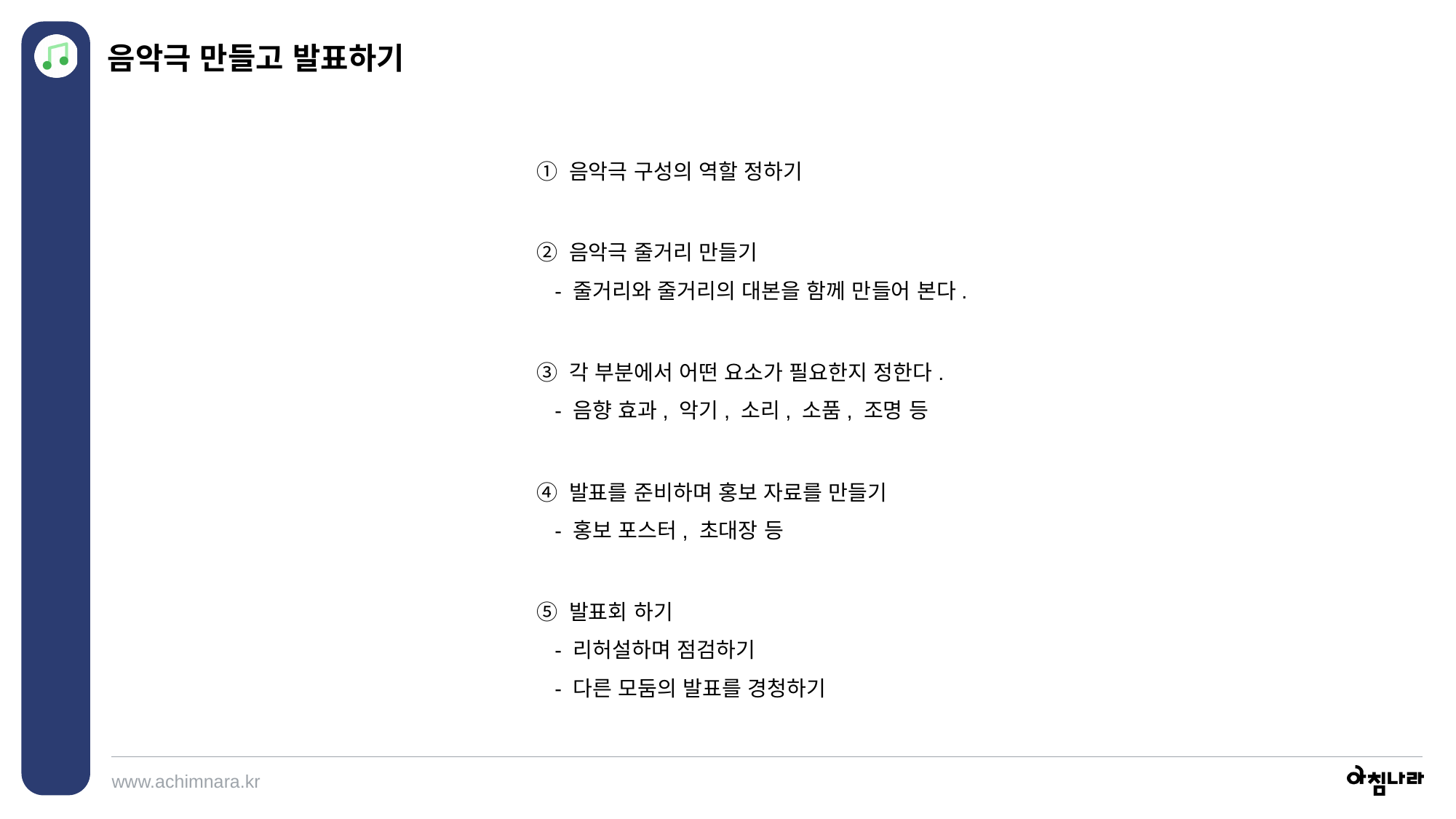

음악극 만들고 발표하기
① 음악극 구성의 역할 정하기
② 음악극 줄거리 만들기
   - 줄거리와 줄거리의 대본을 함께 만들어 본다.
③ 각 부분에서 어떤 요소가 필요한지 정한다.
   - 음향 효과, 악기, 소리, 소품, 조명 등
④ 발표를 준비하며 홍보 자료를 만들기
   - 홍보 포스터, 초대장 등
⑤ 발표회 하기
   - 리허설하며 점검하기
   - 다른 모둠의 발표를 경청하기